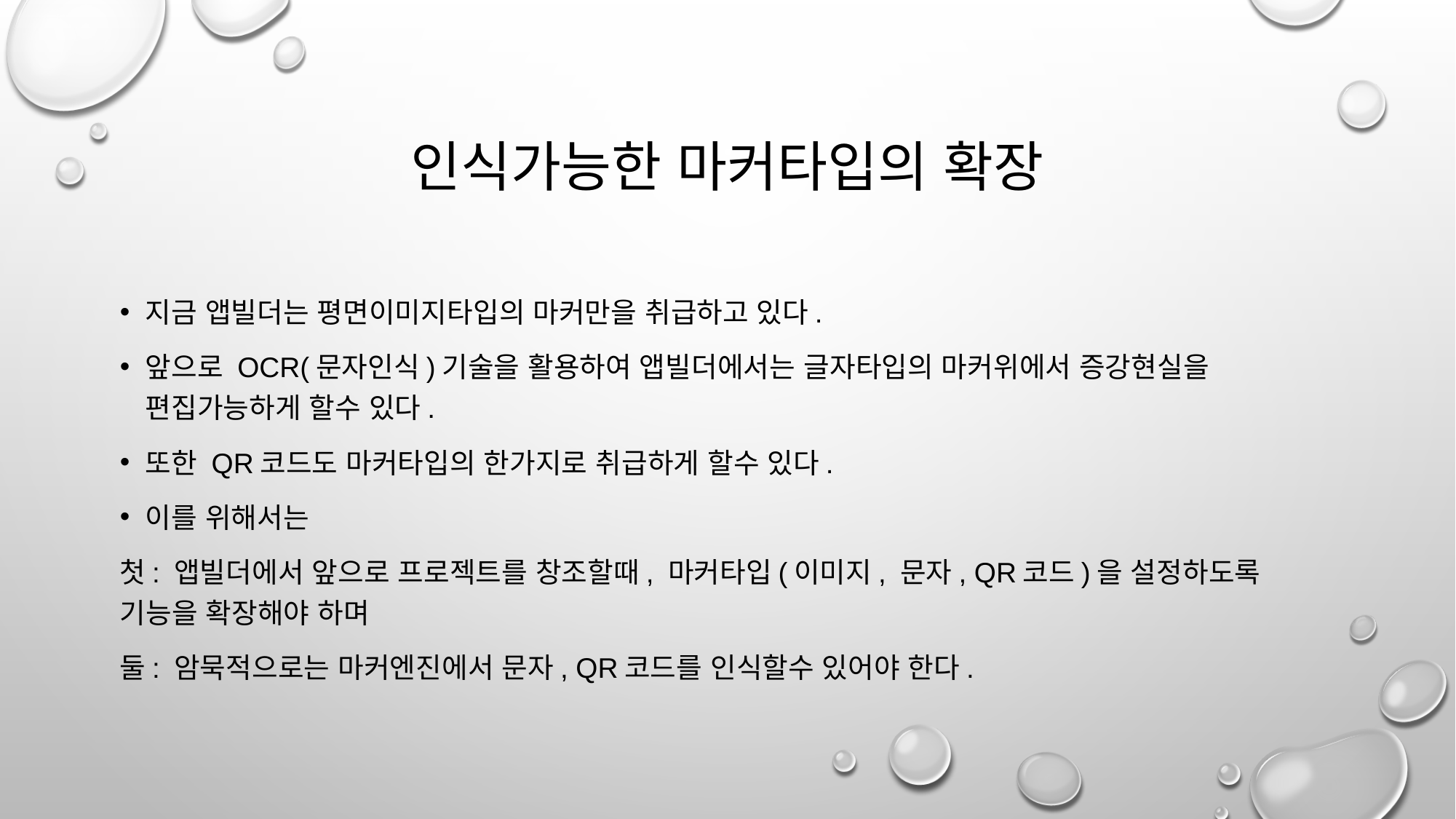

# 인식가능한 마커타입의 확장
지금 앱빌더는 평면이미지타입의 마커만을 취급하고 있다.
앞으로 OCR(문자인식)기술을 활용하여 앱빌더에서는 글자타입의 마커위에서 증강현실을 편집가능하게 할수 있다.
또한 QR코드도 마커타입의 한가지로 취급하게 할수 있다.
이를 위해서는
첫: 앱빌더에서 앞으로 프로젝트를 창조할때, 마커타입(이미지, 문자, QR코드)을 설정하도록 기능을 확장해야 하며
둘: 암묵적으로는 마커엔진에서 문자, QR코드를 인식할수 있어야 한다.